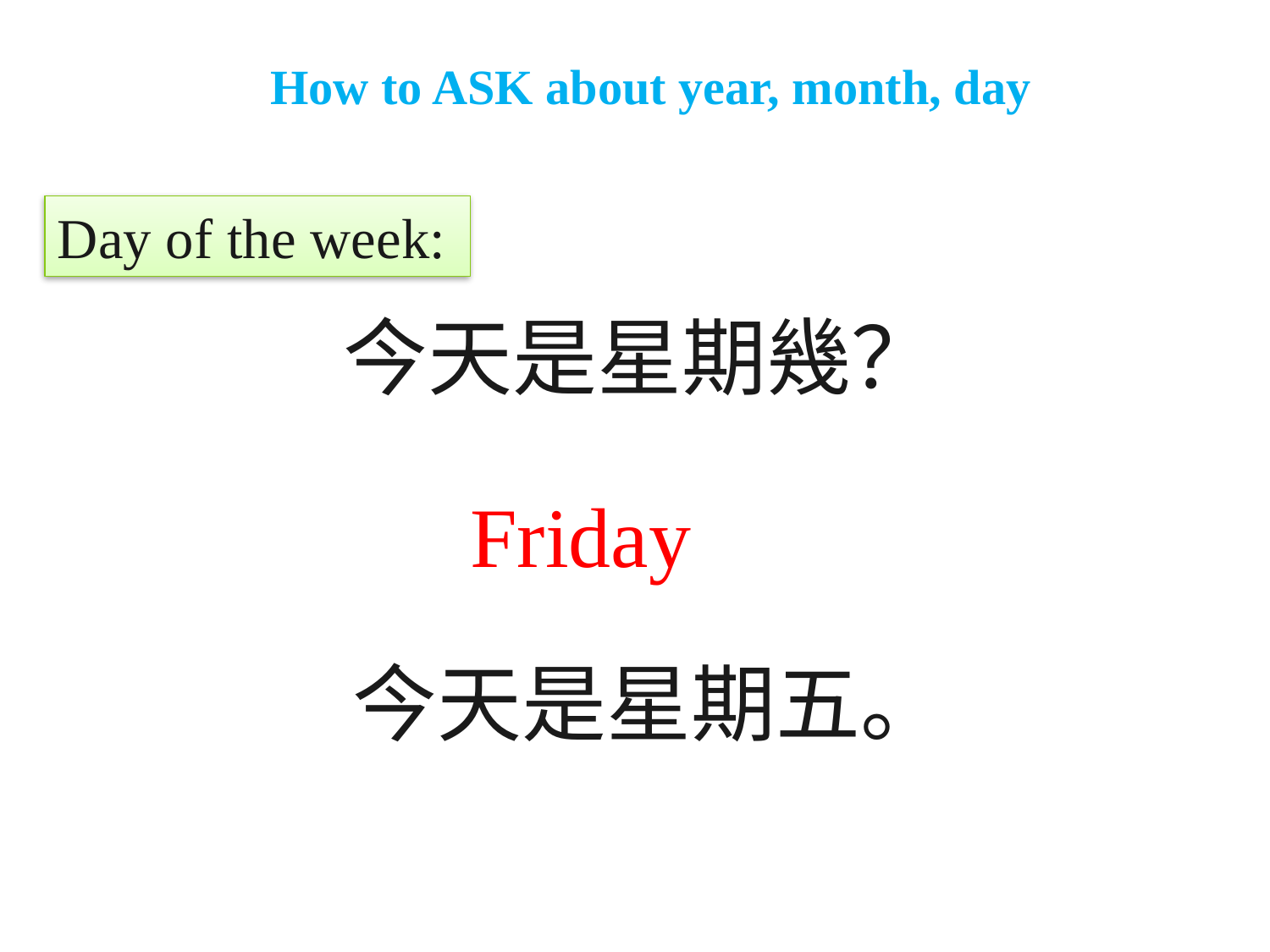

# How to ASK about year, month, day
Day of the week:
今天是星期幾？
Friday
今天是星期五。